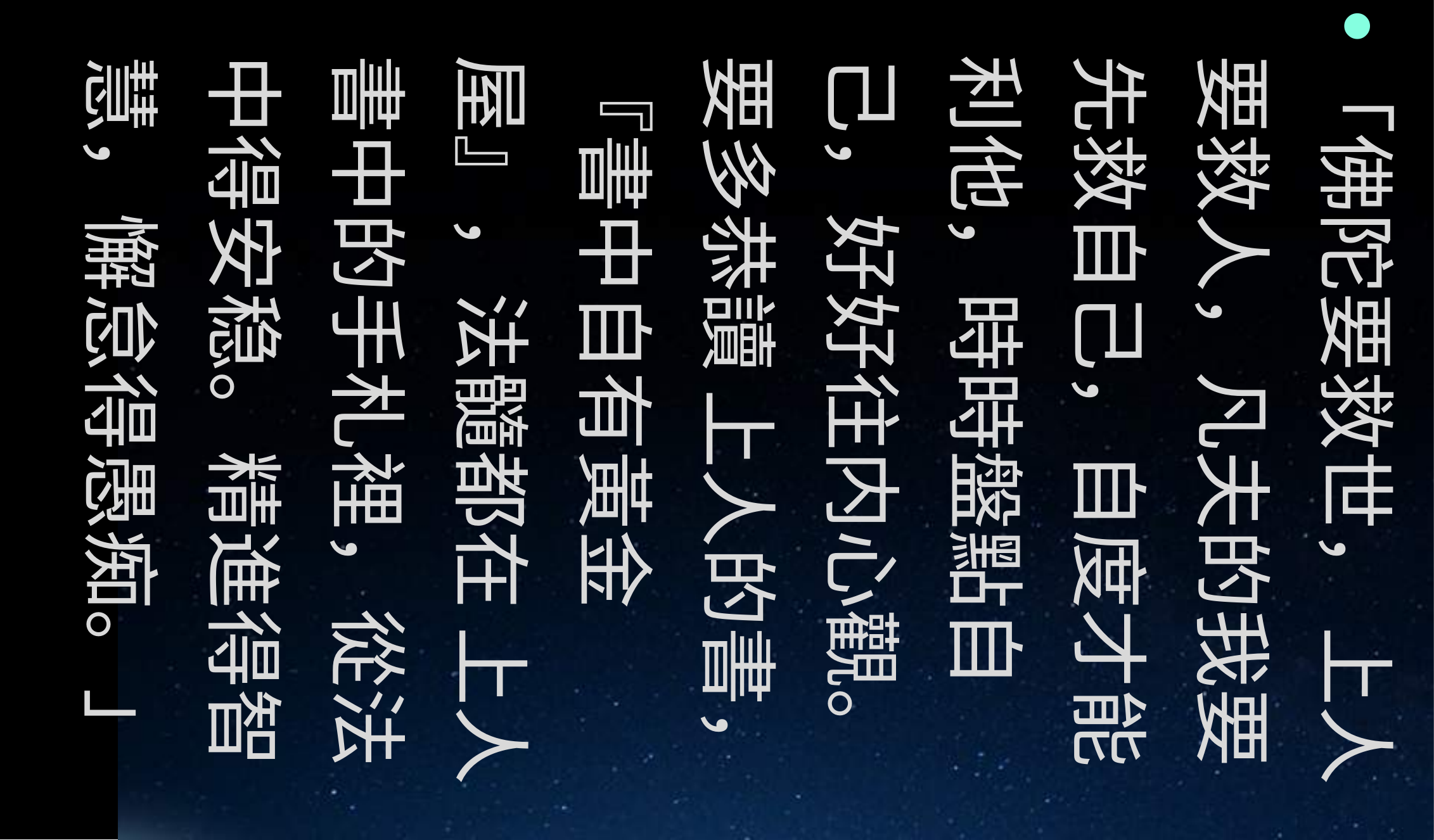

「佛陀要救世， 上人要救人，凡夫的我要先救自己，自度才能利他，時時盤點自己，好好往内心觀。要多恭讀 上人的書，『書中自有黃金屋』，法髓都在 上人書中的手札裡，從法中得安稳。精進得智慧，懈怠得愚痴。」